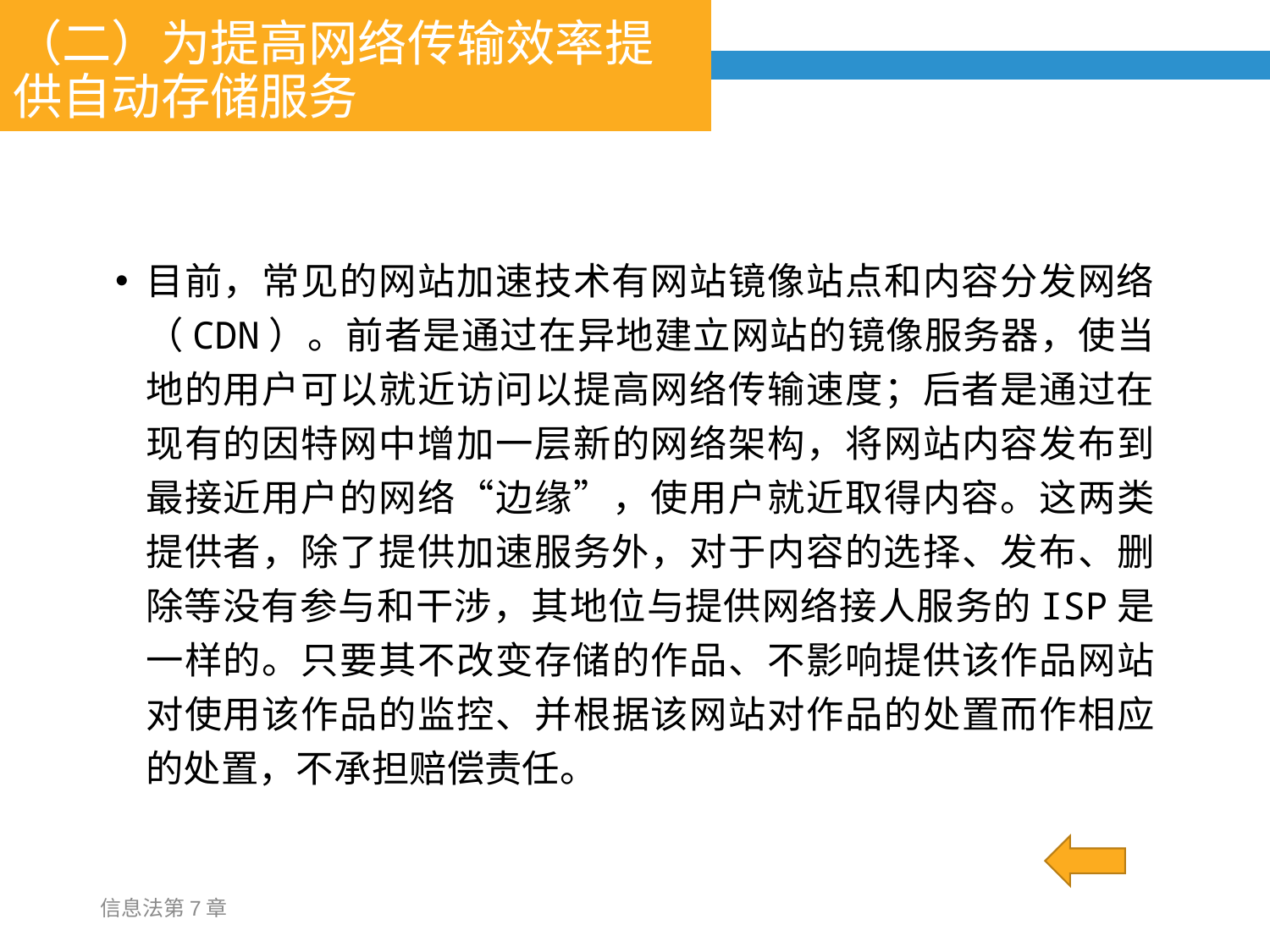

# （二）为提高网络传输效率提供自动存储服务
目前，常见的网站加速技术有网站镜像站点和内容分发网络（CDN）。前者是通过在异地建立网站的镜像服务器，使当地的用户可以就近访问以提高网络传输速度；后者是通过在现有的因特网中增加一层新的网络架构，将网站内容发布到最接近用户的网络“边缘”，使用户就近取得内容。这两类提供者，除了提供加速服务外，对于内容的选择、发布、删除等没有参与和干涉，其地位与提供网络接人服务的ISP是一样的。只要其不改变存储的作品、不影响提供该作品网站对使用该作品的监控、并根据该网站对作品的处置而作相应的处置，不承担赔偿责任。

信息法第7章